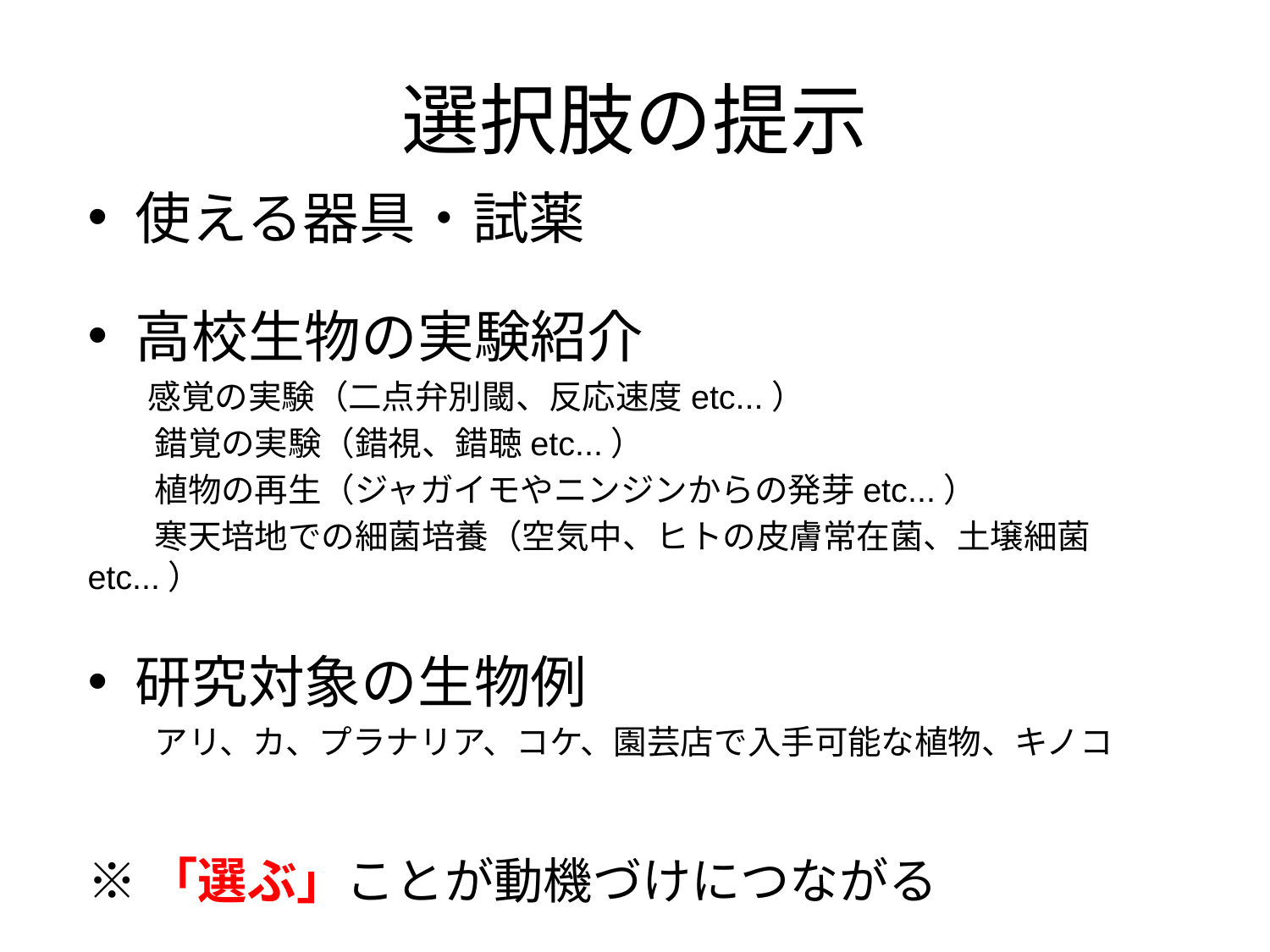

# 選択肢の提示
使える器具・試薬

高校生物の実験紹介
　　感覚の実験（二点弁別閾、反応速度etc...）
　　錯覚の実験（錯視、錯聴etc...）
　　植物の再生（ジャガイモやニンジンからの発芽etc...）
　　寒天培地での細菌培養（空気中、ヒトの皮膚常在菌、土壌細菌etc...）

研究対象の生物例
　　アリ、カ、プラナリア、コケ、園芸店で入手可能な植物、キノコ

※「選ぶ」ことが動機づけにつながる